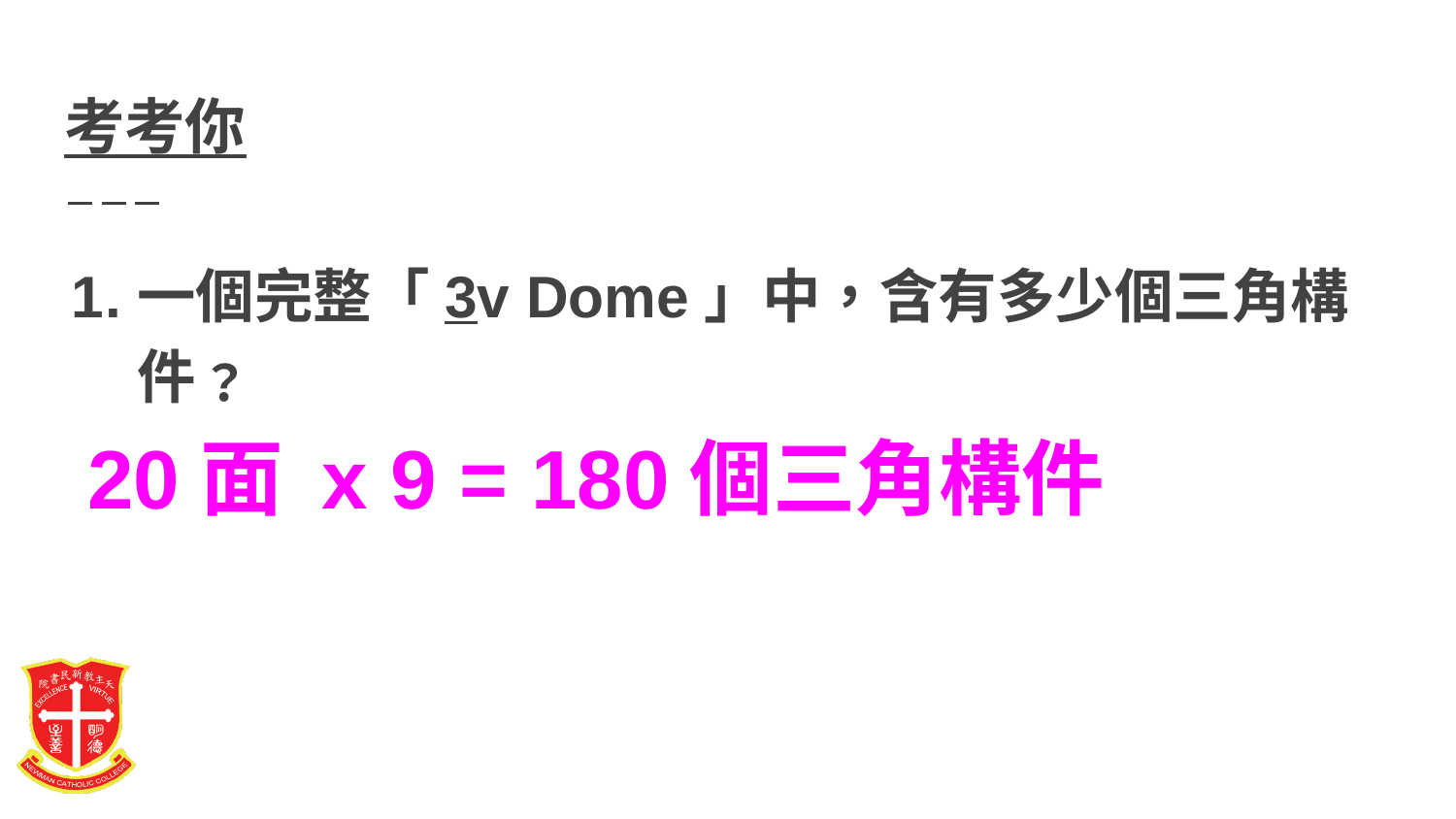

# 考考你
一個完整「3v Dome」中，含有多少個三角構件﹖
20面 x 9 = 180個三角構件